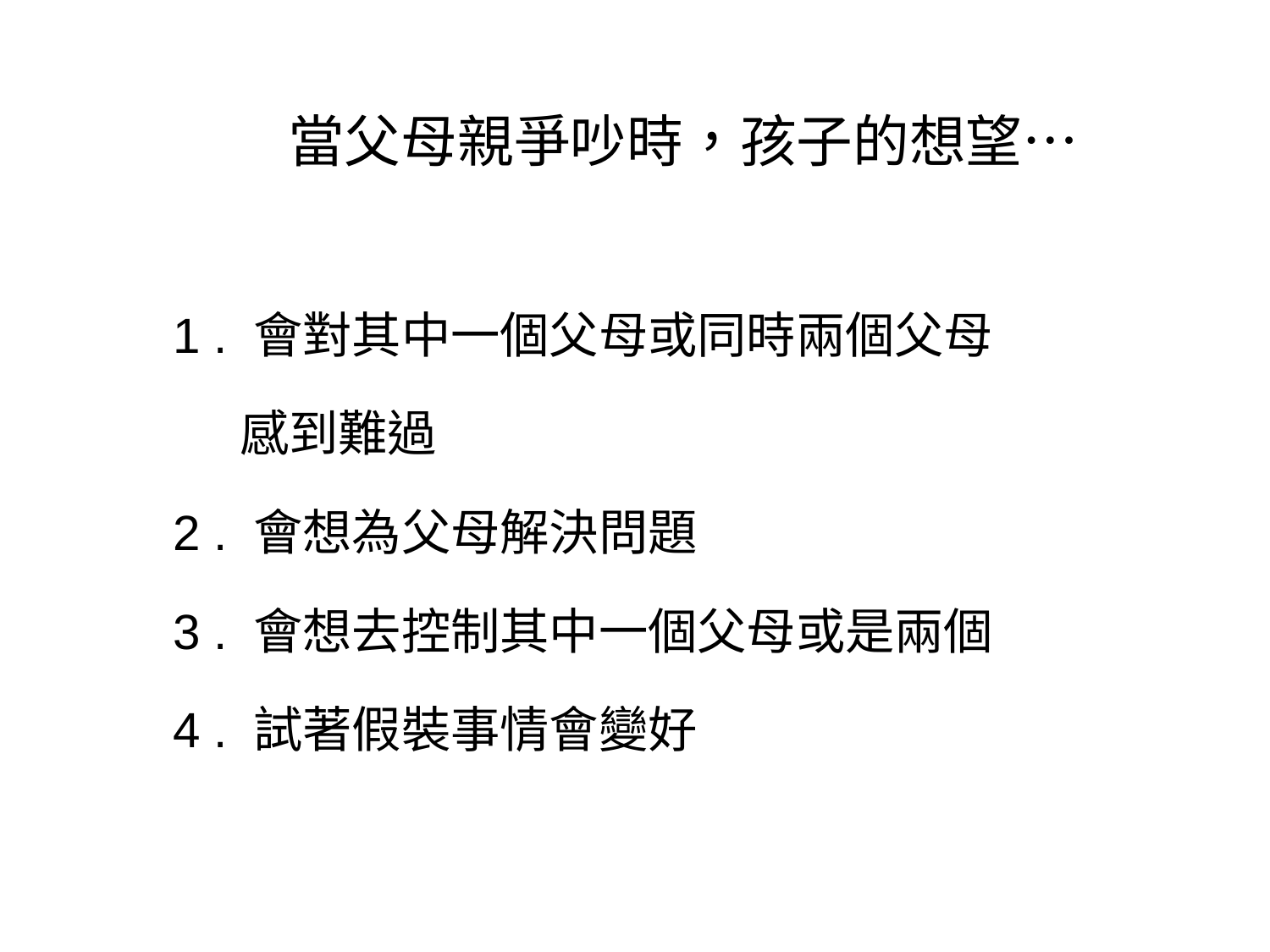

# 當父母親爭吵時，孩子的想望…
1 . 會對其中一個父母或同時兩個父母
     感到難過
2 . 會想為父母解決問題
3 . 會想去控制其中一個父母或是兩個
4 . 試著假裝事情會變好